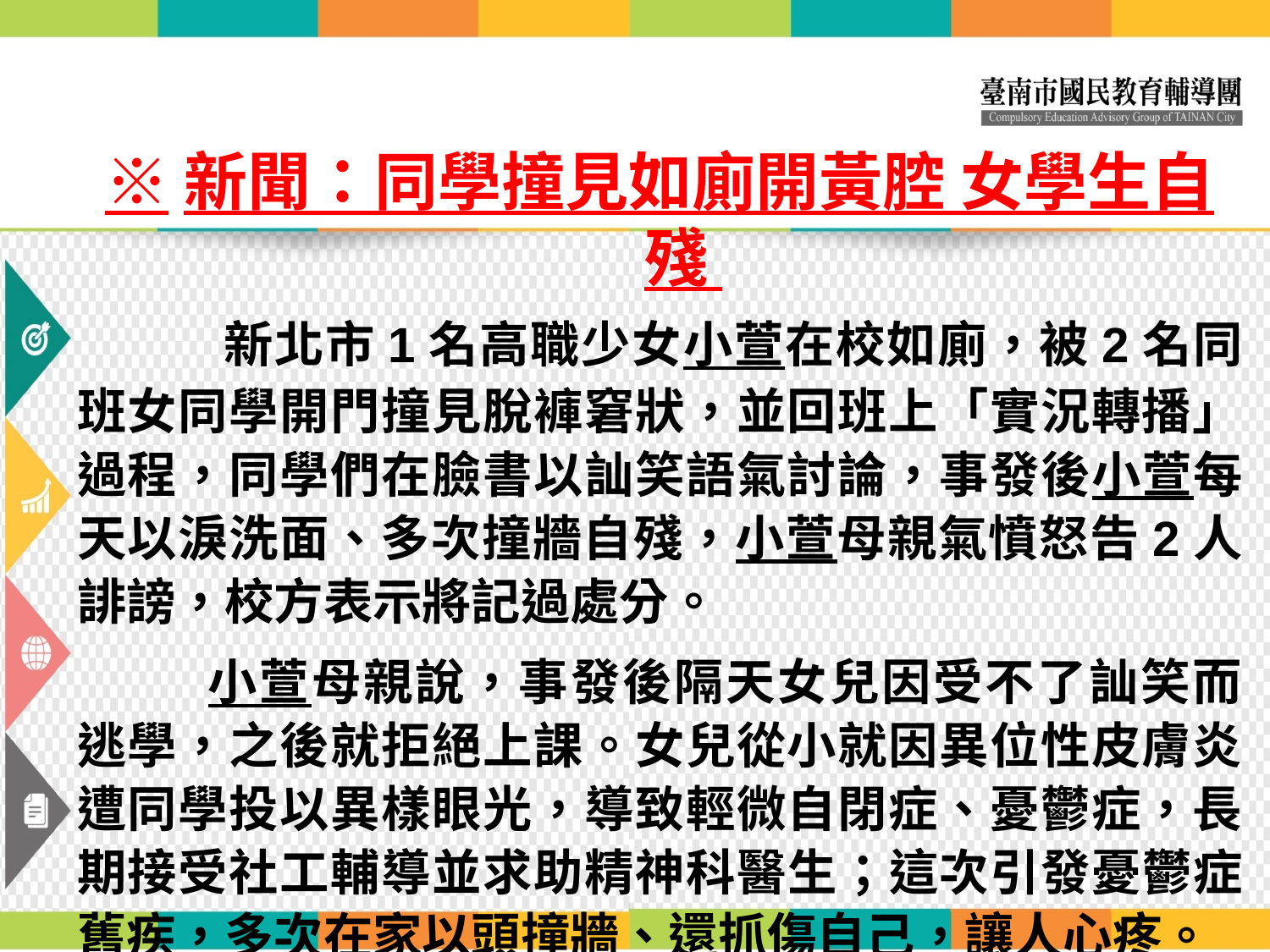

※新聞：同學撞見如廁開黃腔 女學生自殘
        新北市1名高職少女小萱在校如廁，被2名同班女同學開門撞見脫褲窘狀，並回班上「實況轉播」過程，同學們在臉書以訕笑語氣討論，事發後小萱每天以淚洗面、多次撞牆自殘，小萱母親氣憤怒告2人誹謗，校方表示將記過處分。
小萱母親說，事發後隔天女兒因受不了訕笑而逃學，之後就拒絕上課。女兒從小就因異位性皮膚炎遭同學投以異樣眼光，導致輕微自閉症、憂鬱症，長期接受社工輔導並求助精神科醫生；這次引發憂鬱症舊疾，多次在家以頭撞牆、還抓傷自己，讓人心疼。